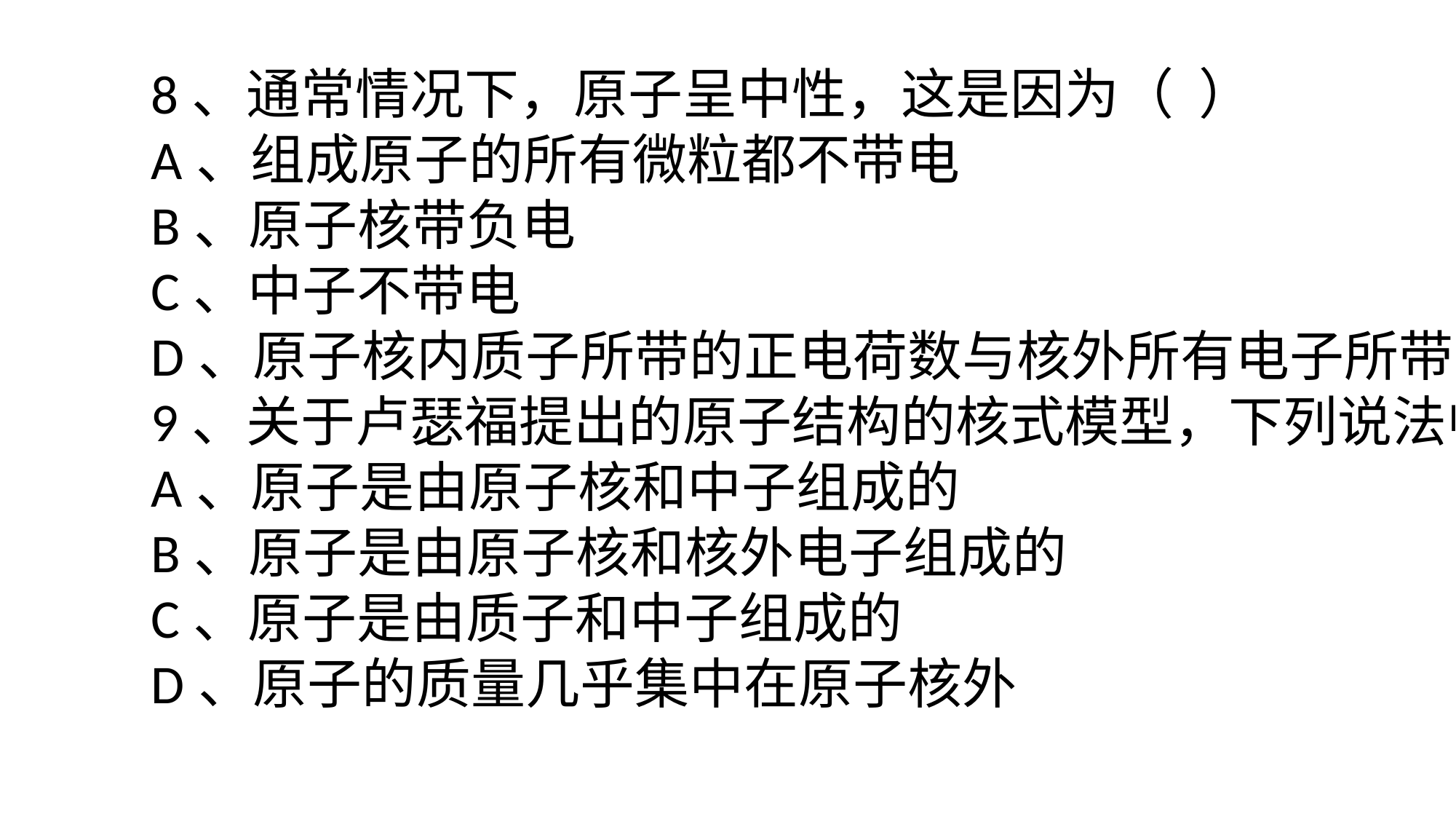

8、通常情况下，原子呈中性，这是因为（  ）
A、组成原子的所有微粒都不带电
B、原子核带负电
C、中子不带电
D、原子核内质子所带的正电荷数与核外所有电子所带的负电荷数相等。
9、关于卢瑟福提出的原子结构的核式模型，下列说法中正确的是（  ）
A、原子是由原子核和中子组成的
B、原子是由原子核和核外电子组成的
C、原子是由质子和中子组成的
D、原子的质量几乎集中在原子核外